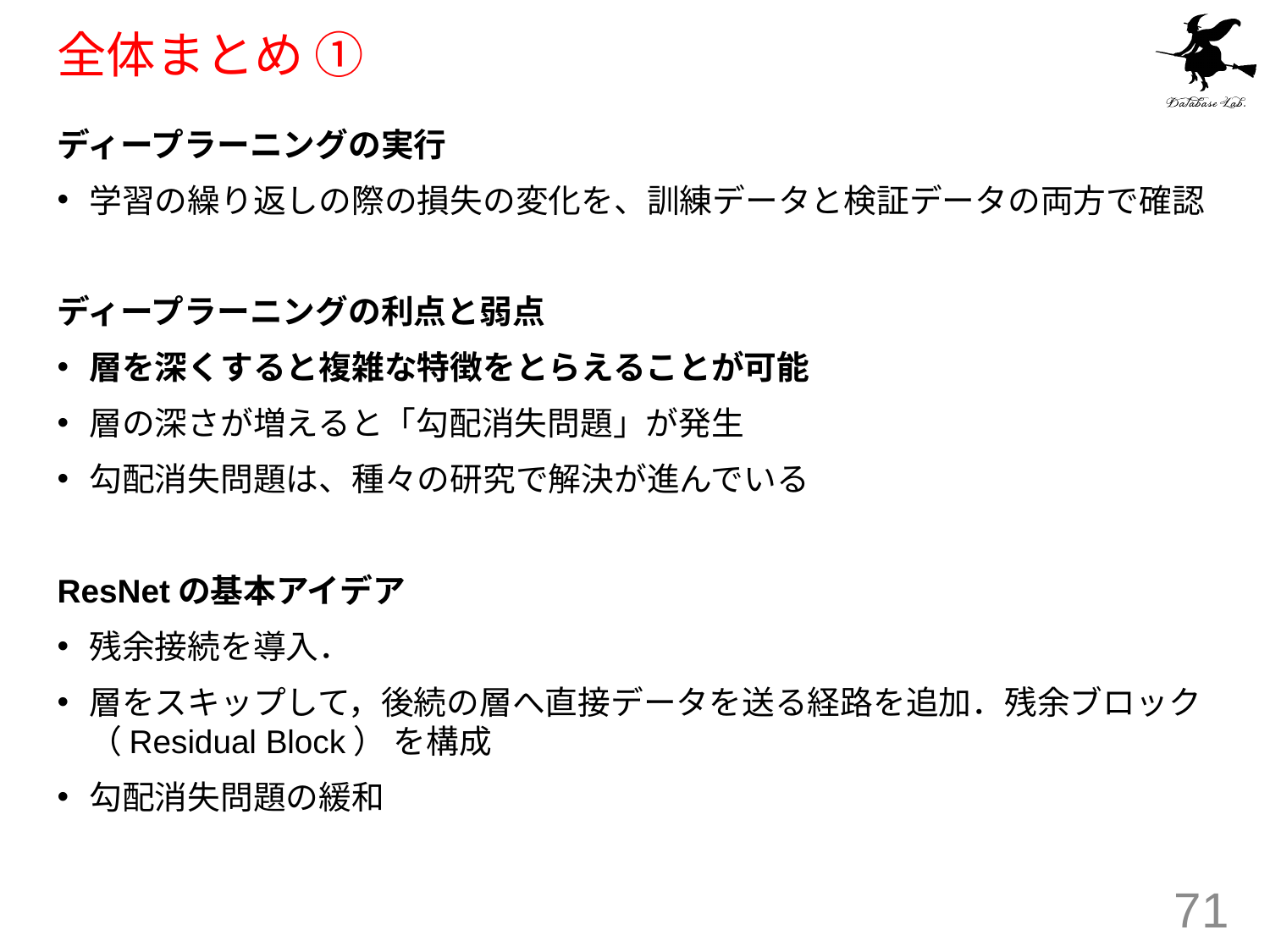

# 全体まとめ ①
ディープラーニングの実行
学習の繰り返しの際の損失の変化を、訓練データと検証データの両方で確認

ディープラーニングの利点と弱点
層を深くすると複雑な特徴をとらえることが可能
層の深さが増えると「勾配消失問題」が発生
勾配消失問題は、種々の研究で解決が進んでいる

ResNetの基本アイデア
残余接続を導入．
層をスキップして，後続の層へ直接データを送る経路を追加．残余ブロック（Residual Block） を構成
勾配消失問題の緩和

71